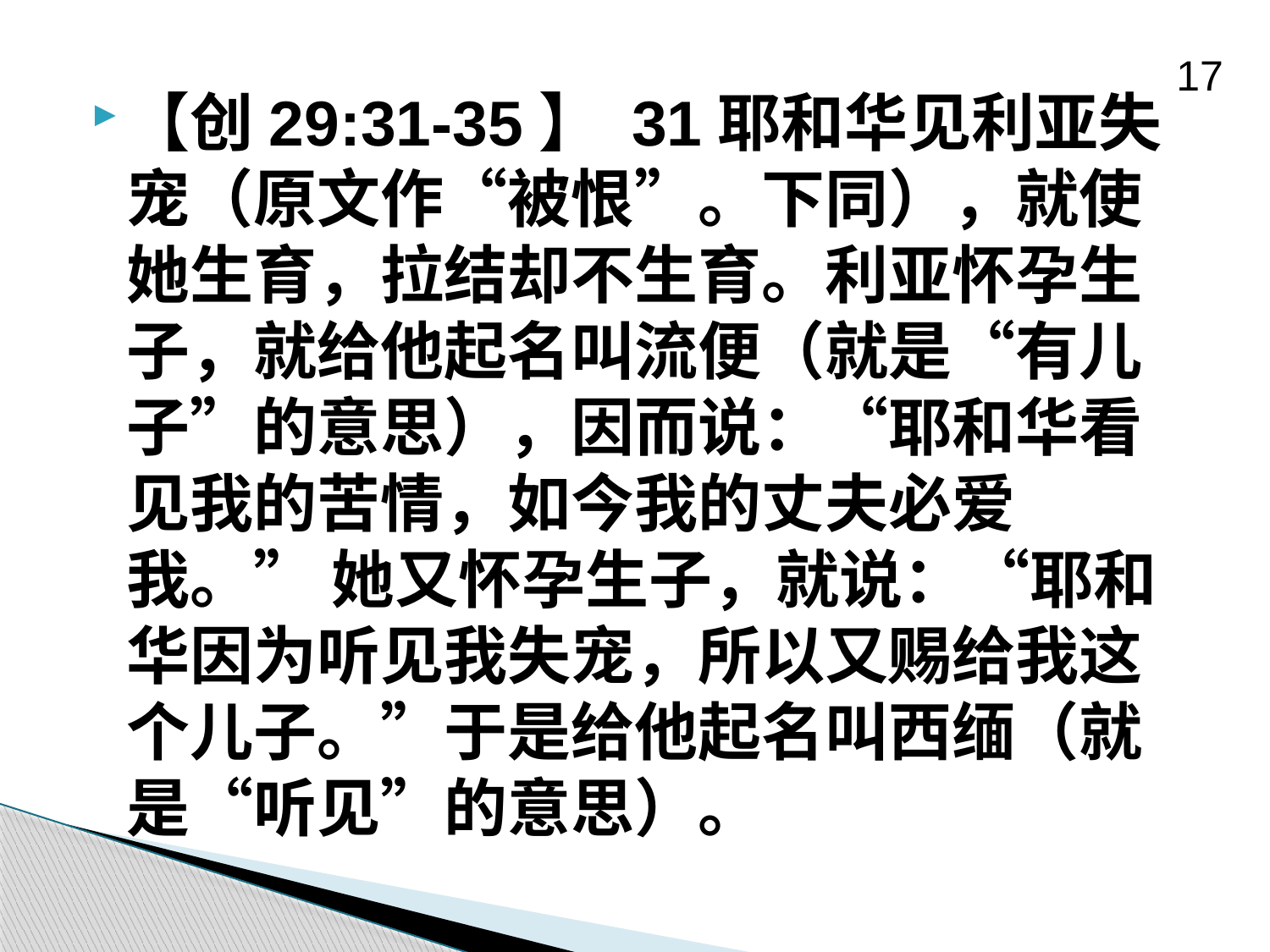

17
【创29:31-35】 31耶和华见利亚失宠（原文作“被恨”。下同），就使她生育，拉结却不生育。利亚怀孕生子，就给他起名叫流便（就是“有儿子”的意思），因而说：“耶和华看见我的苦情，如今我的丈夫必爱我。” 她又怀孕生子，就说：“耶和华因为听见我失宠，所以又赐给我这个儿子。”于是给他起名叫西缅（就是“听见”的意思）。